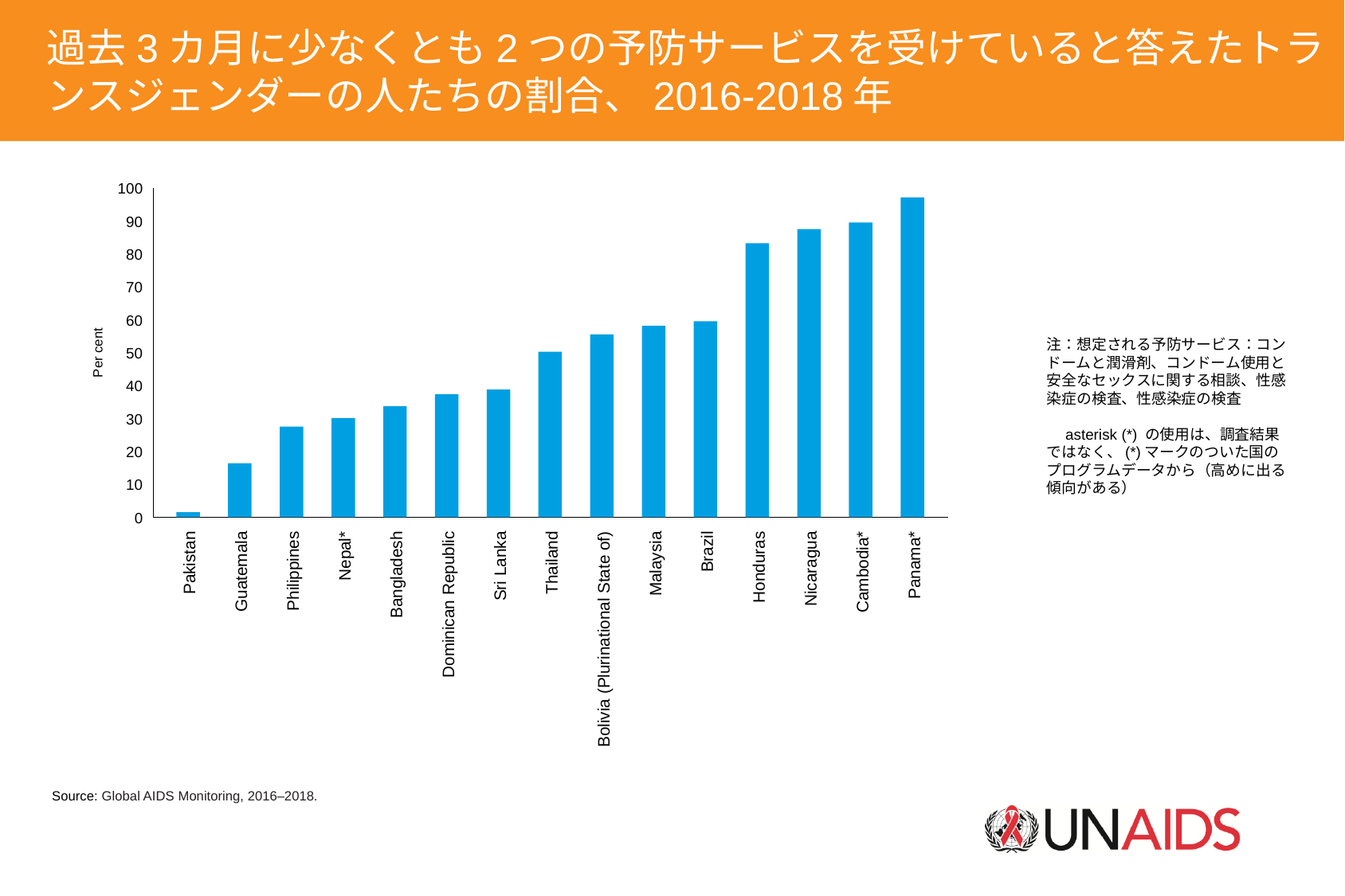

過去3カ月に少なくとも2つの予防サービスを受けていると答えたトランスジェンダーの人たちの割合、2016-2018年
100

90

80
70
60

Per cent
注：想定される予防サービス：コンドームと潤滑剤、コンドーム使用と安全なセックスに関する相談、性感染症の検査、性感染症の検査

　asterisk (*) の使用は、調査結果ではなく、(*)マークのついた国のプログラムデータから（高めに出る傾向がある）

50

40

30

20

10
0

Pakistan
Guatemala
Philippines
Nepal*
Bangladesh
Dominican Republic
Sri Lanka
Thailand
Bolivia (Plurinational State of)
Malaysia
Brazil
Honduras
Nicaragua
Cambodia*
Panama*
Source: Global AIDS Monitoring, 2016–2018.